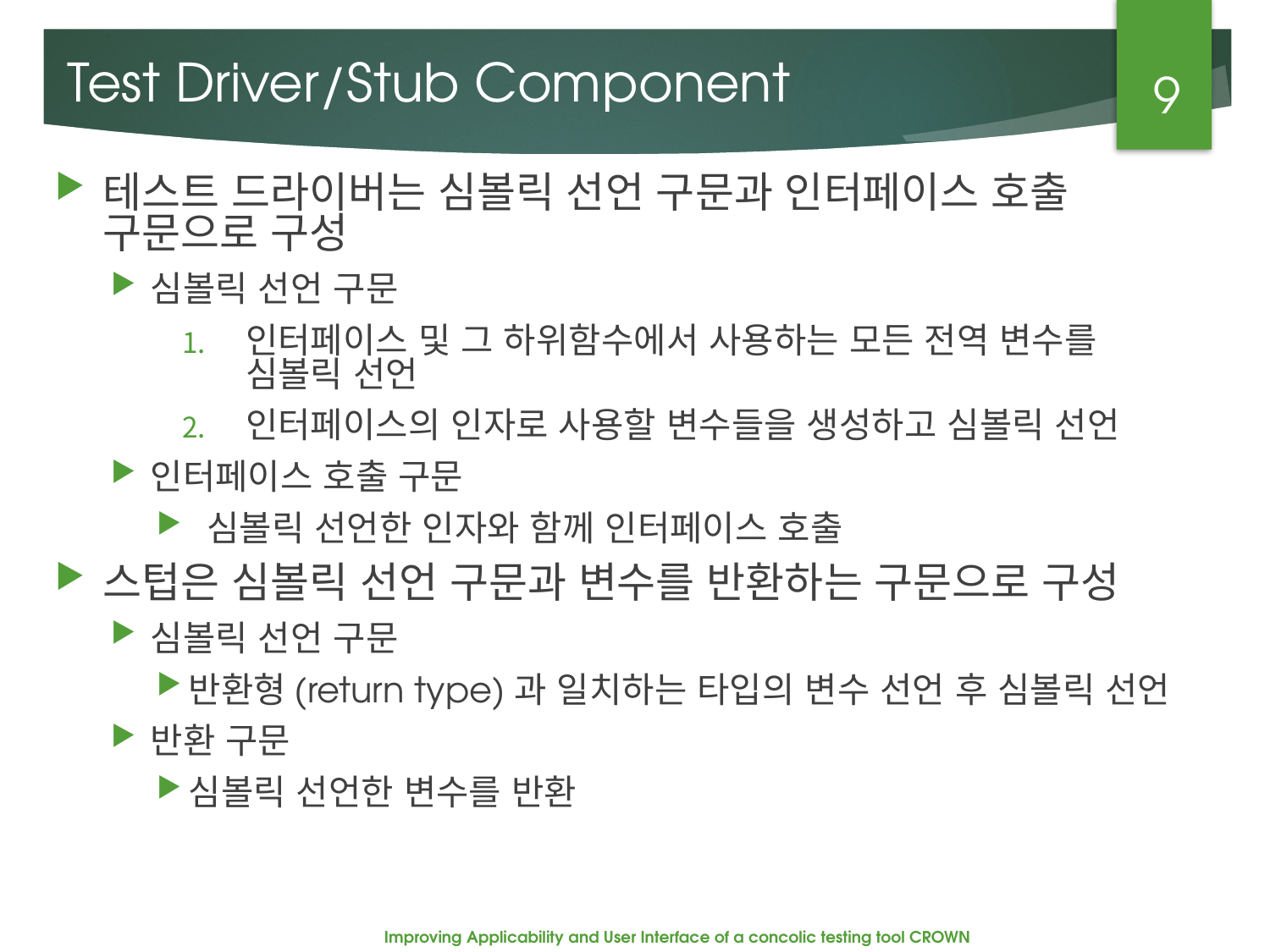

9
# Test Driver/Stub Component
테스트 드라이버는 심볼릭 선언 구문과 인터페이스 호출
구문으로 구성
심볼릭 선언 구문
인터페이스 및 그 하위함수에서 사용하는 모든 전역 변수를
심볼릭 선언
인터페이스의 인자로 사용할 변수들을 생성하고 심볼릭 선언
인터페이스 호출 구문
 심볼릭 선언한 인자와 함께 인터페이스 호출
스텁은 심볼릭 선언 구문과 변수를 반환하는 구문으로 구성
심볼릭 선언 구문
반환형(return type)과 일치하는 타입의 변수 선언 후 심볼릭 선언
반환 구문
심볼릭 선언한 변수를 반환
Improving Applicability and User Interface of a concolic testing tool CROWN